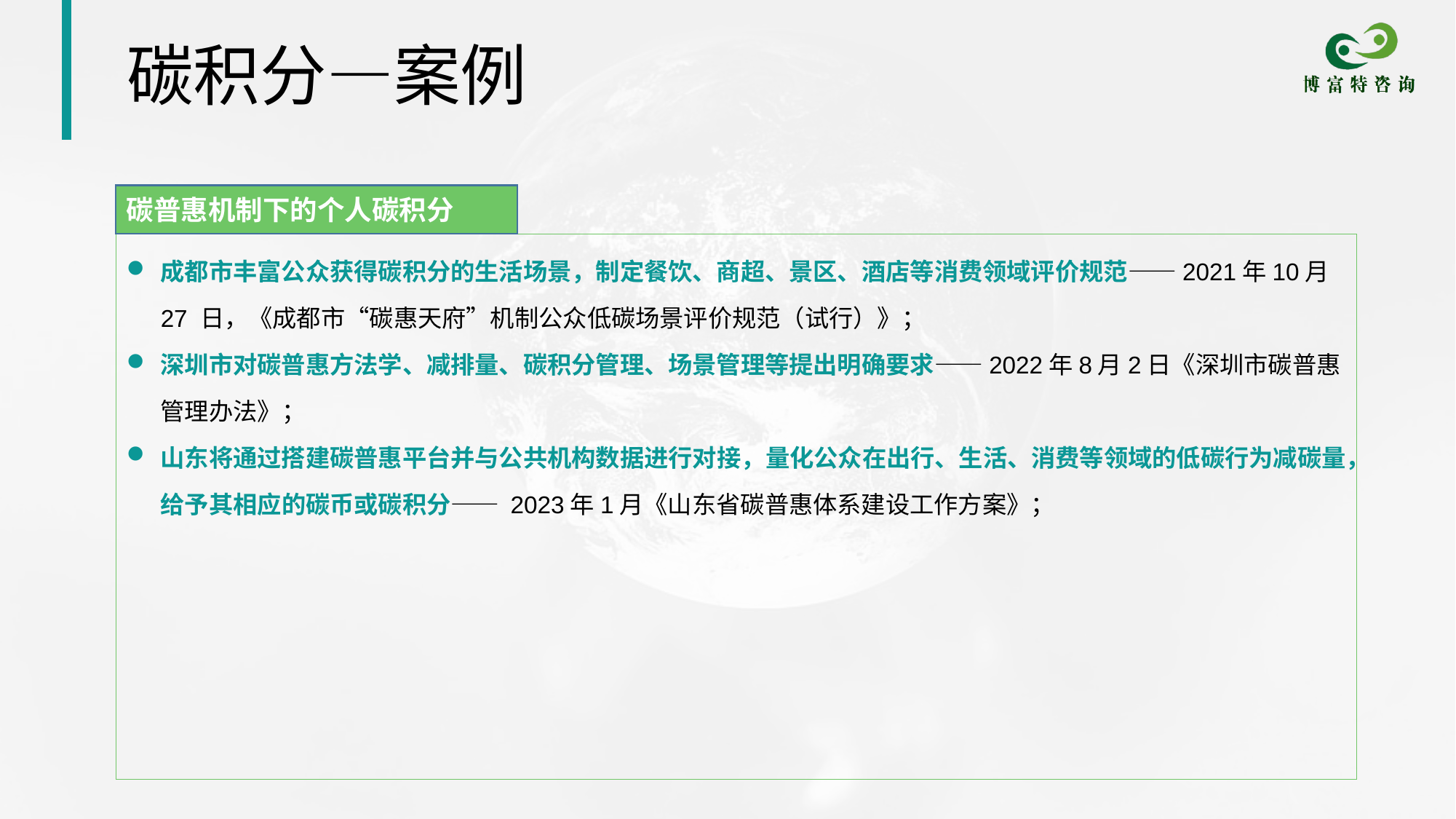

# 碳积分—案例
碳普惠机制下的个人碳积分
成都市丰富公众获得碳积分的生活场景，制定餐饮、商超、景区、酒店等消费领域评价规范——2021年10月27 日，《成都市“碳惠天府”机制公众低碳场景评价规范（试行）》；
深圳市对碳普惠方法学、减排量、碳积分管理、场景管理等提出明确要求——2022年8月2日《深圳市碳普惠管理办法》；
山东将通过搭建碳普惠平台并与公共机构数据进行对接，量化公众在出行、生活、消费等领域的低碳行为减碳量，给予其相应的碳币或碳积分—— 2023年1月《山东省碳普惠体系建设工作方案》；